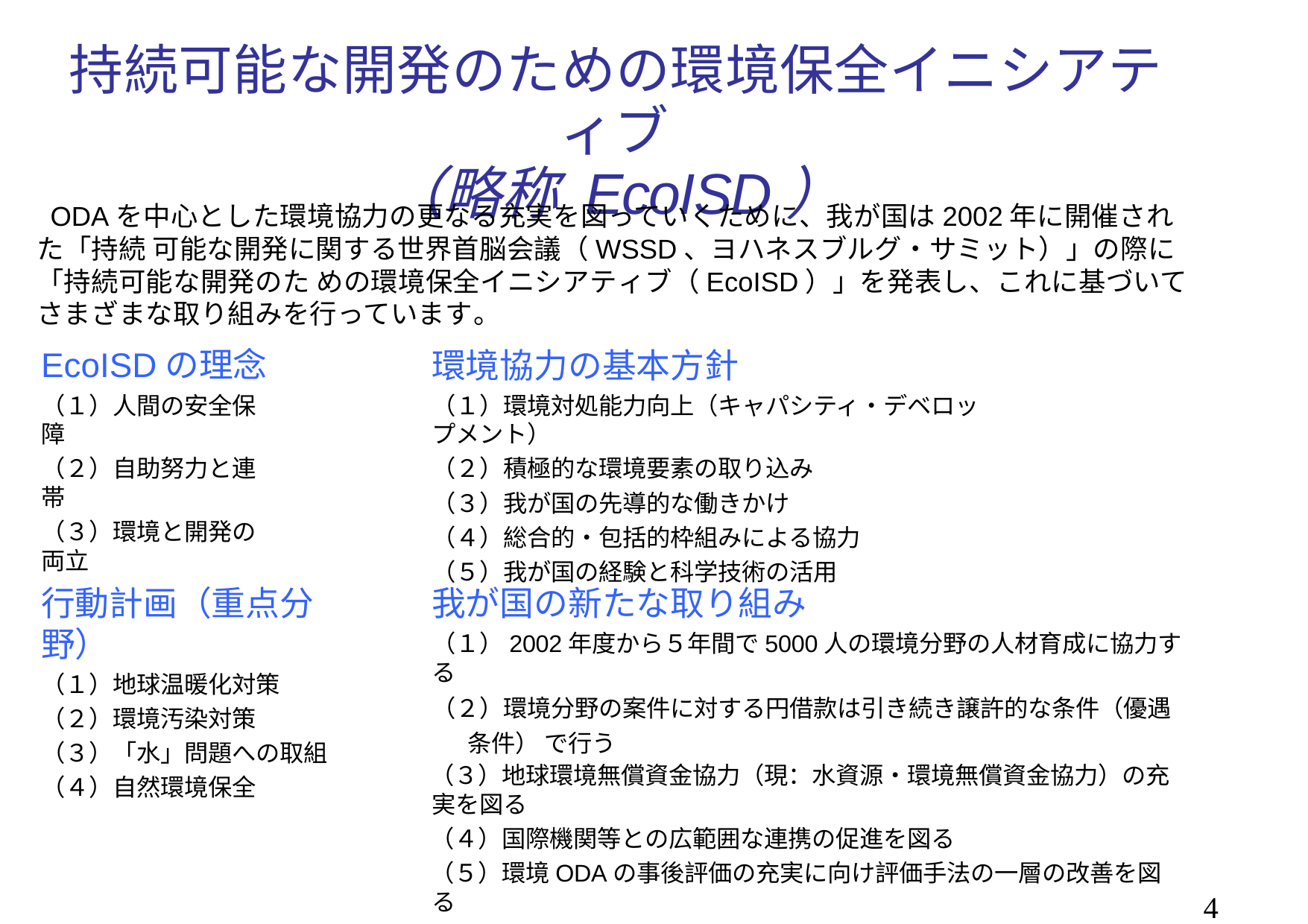

# 持続可能な開発のための環境保全イニシアティブ
（略称 EcoISD）
ODAを中心とした環境協力の更なる充実を図っていくために、我が国は2002年に開催された「持続 可能な開発に関する世界首脳会議（WSSD、ヨハネスブルグ・サミット）」の際に「持続可能な開発のた めの環境保全イニシアティブ（EcoISD）」を発表し、これに基づいてさまざまな取り組みを行っています。
EcoISDの理念
（１）人間の安全保障
（２）自助努力と連帯
（３）環境と開発の両立
環境協力の基本方針
（１）環境対処能力向上（キャパシティ・デベロップメント）
（２）積極的な環境要素の取り込み
（３）我が国の先導的な働きかけ
（４）総合的・包括的枠組みによる協力
（５）我が国の経験と科学技術の活用
行動計画（重点分野）
（１）地球温暖化対策
（２）環境汚染対策
（３）「水」問題への取組
（４）自然環境保全
我が国の新たな取り組み
（１）2002年度から５年間で5000人の環境分野の人材育成に協力する
（２）環境分野の案件に対する円借款は引き続き譲許的な条件（優遇条件） で行う
（３）地球環境無償資金協力（現：水資源・環境無償資金協力）の充実を図る
（４）国際機関等との広範囲な連携の促進を図る
（５）環境ODAの事後評価の充実に向け評価手法の一層の改善を図る
4